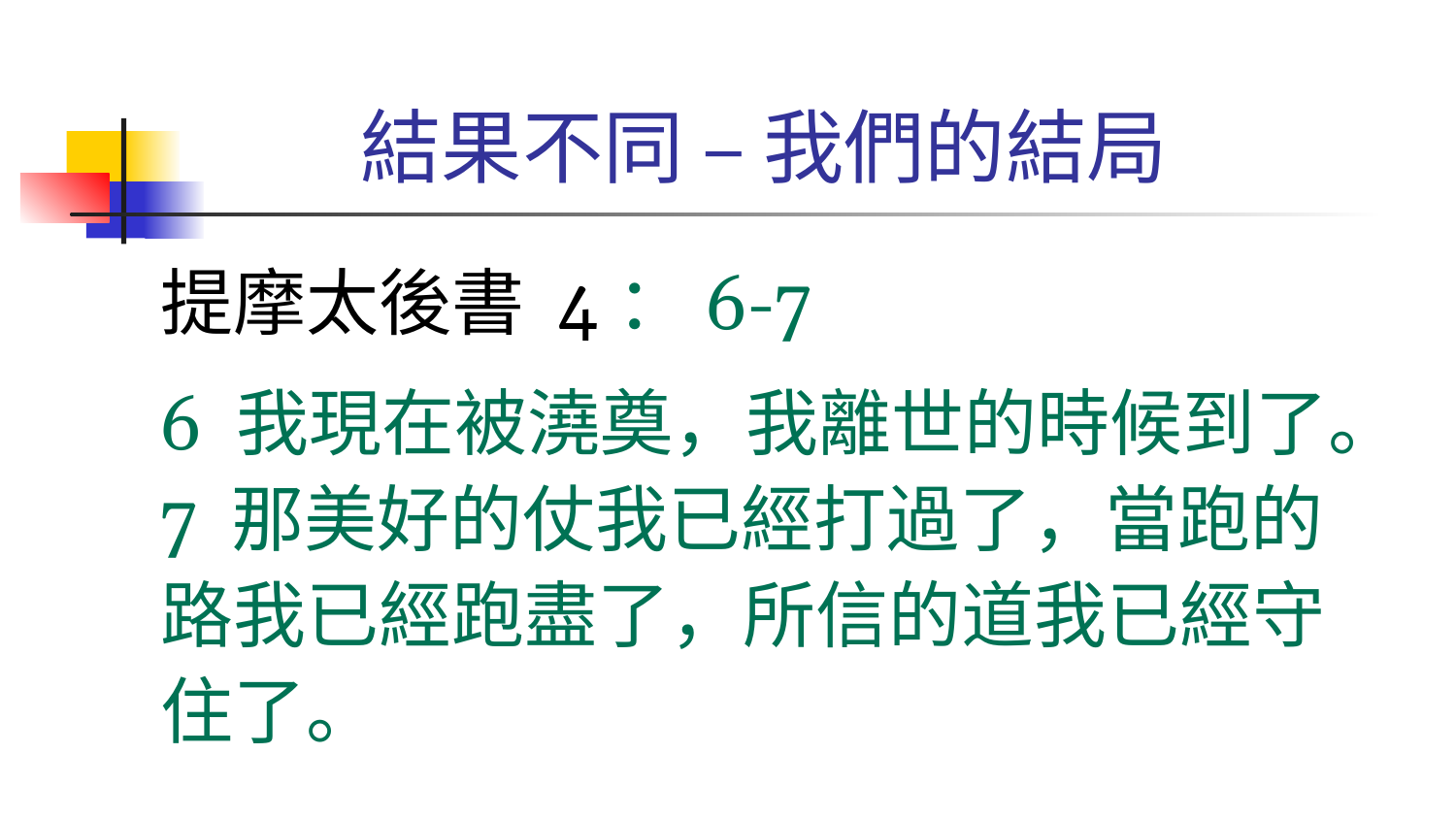

# 結果不同 – 我們的結局
提摩太後書 4：6-7
6 我現在被澆奠，我離世的時候到了。7 那美好的仗我已經打過了，當跑的路我已經跑盡了，所信的道我已經守住了。